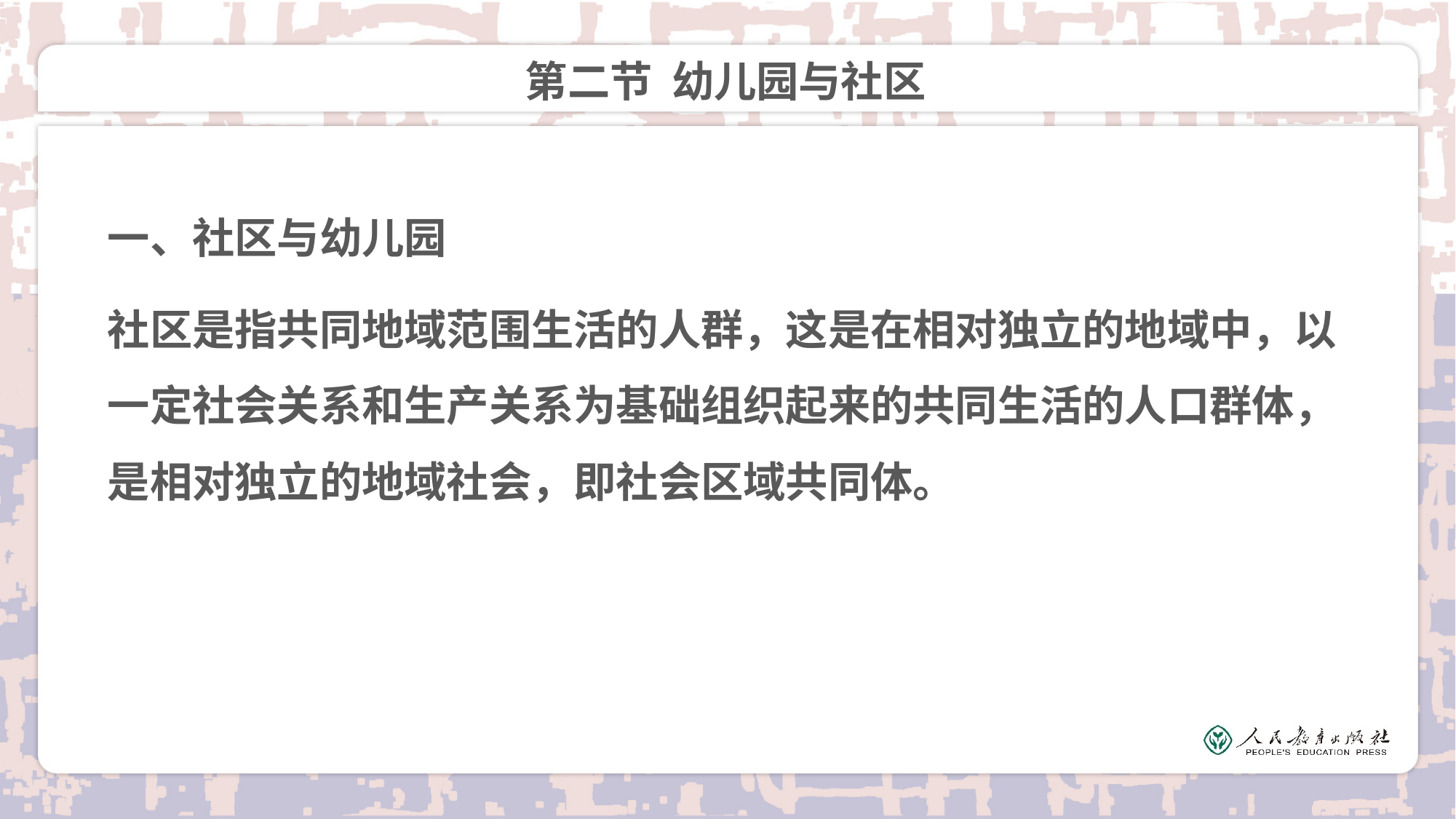

# 第二节  幼儿园与社区
一、社区与幼儿园
社区是指共同地域范围生活的人群，这是在相对独立的地域中，以一定社会关系和生产关系为基础组织起来的共同生活的人口群体，是相对独立的地域社会，即社会区域共同体。